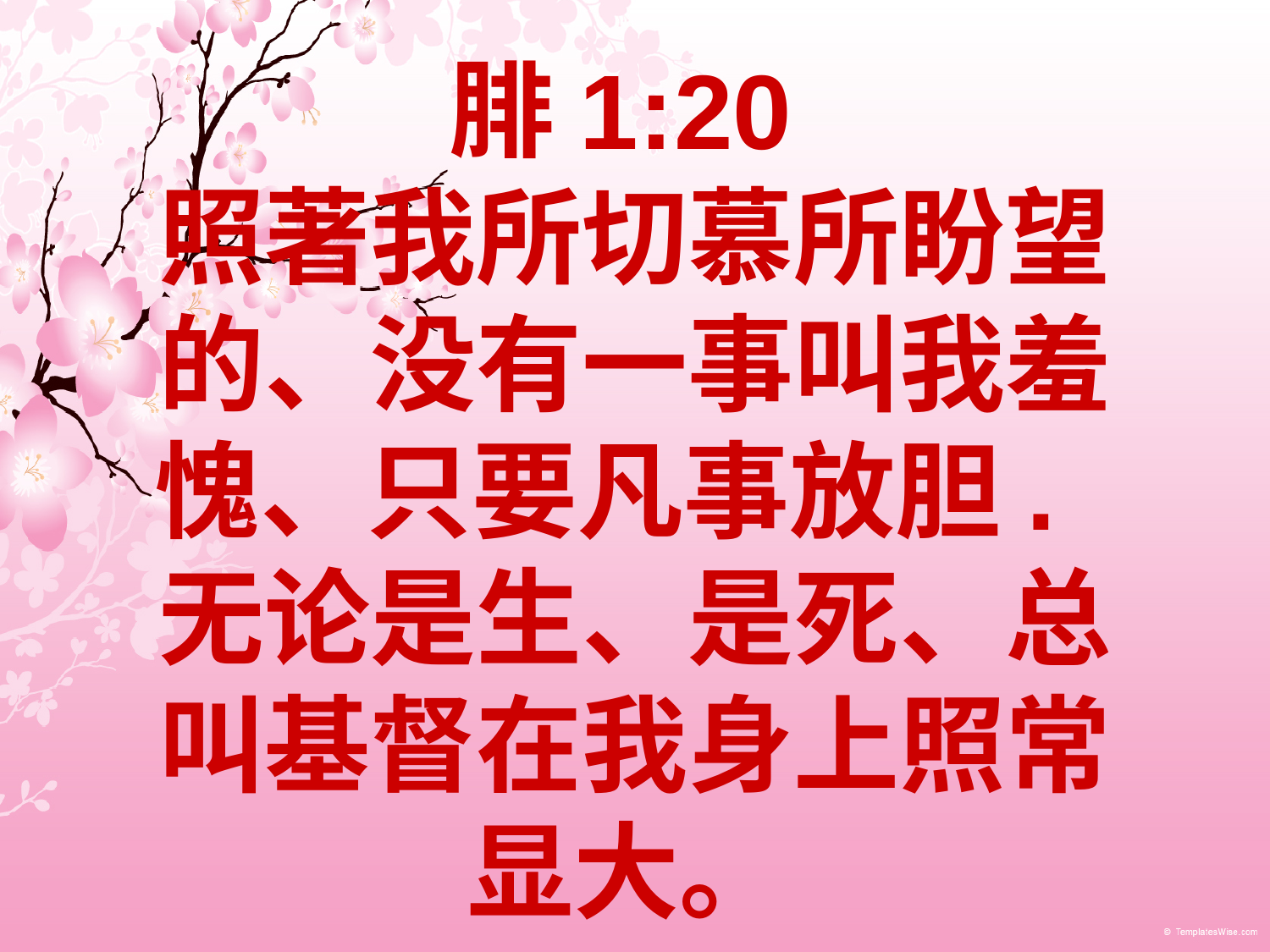

# 腓1:20 照著我所切慕所盼望的、没有一事叫我羞愧、只要凡事放胆.   无论是生、是死、总叫基督在我身上照常显大。